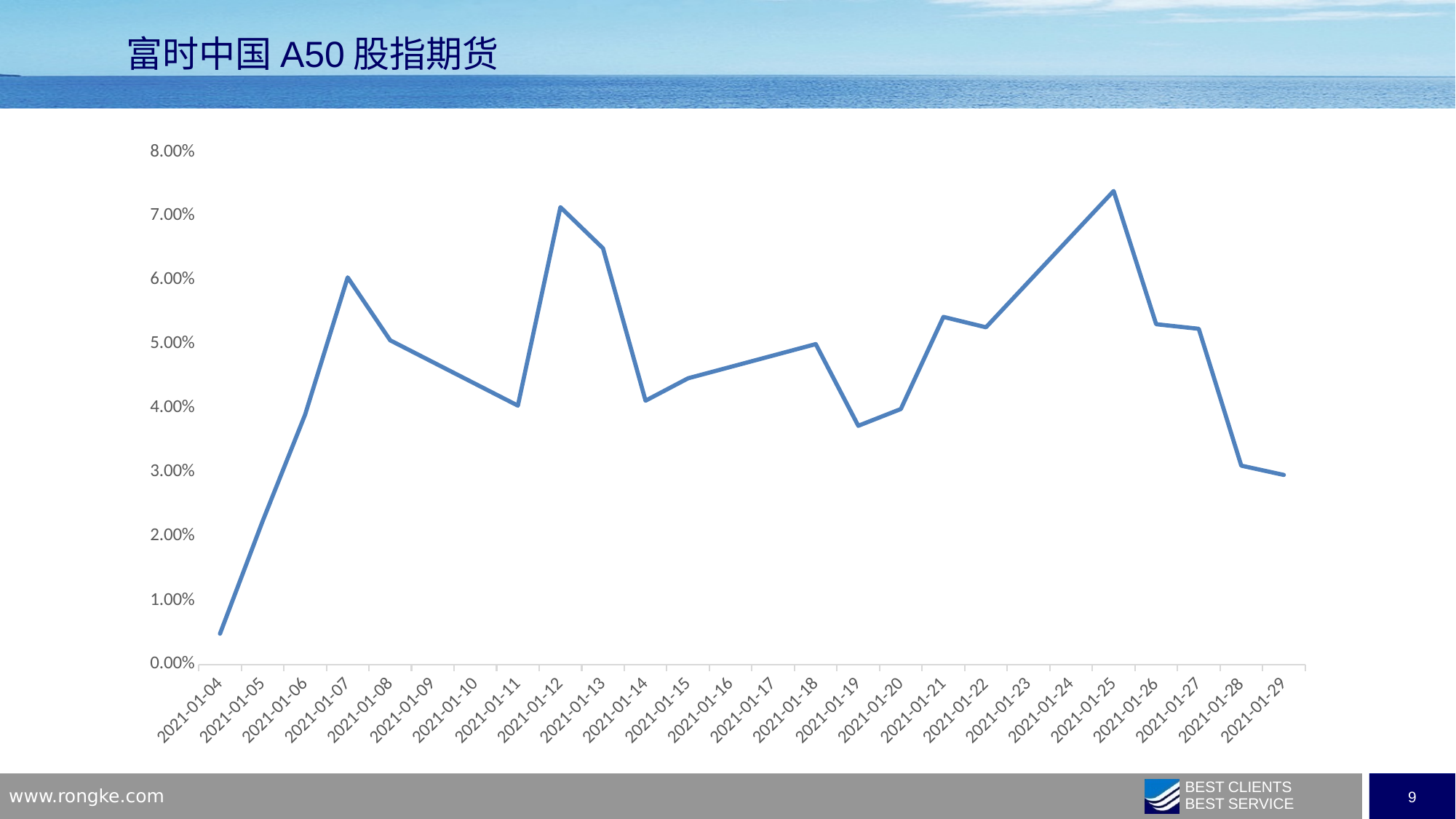

# 富时中国A50股指期货

### Chart

| Category |  |
|---|---|
| 44200 | 0.004791965988054203 |
| 44201 | 0.022324857455248592 |
| 44202 | 0.038981810295751984 |
| 44203 | 0.06040813883090701 |
| 44204 | 0.05058813828874009 |
| 44207 | 0.04039709217743326 |
| 44208 | 0.0713689491899121 |
| 44209 | 0.06494652877551554 |
| 44210 | 0.04116685642513129 |
| 44211 | 0.04466044529986335 |
| 44214 | 0.04999966114559884 |
| 44215 | 0.03724857003442761 |
| 44216 | 0.03986791455447425 |
| 44217 | 0.054246636305312235 |
| 44218 | 0.05262352372432599 |
| 44221 | 0.07388776690431631 |
| 44222 | 0.053105826488474284 |
| 44223 | 0.052386325643597464 |
| 44224 | 0.031024379444640315 |
| 44225 | 0.029574647365519846 |